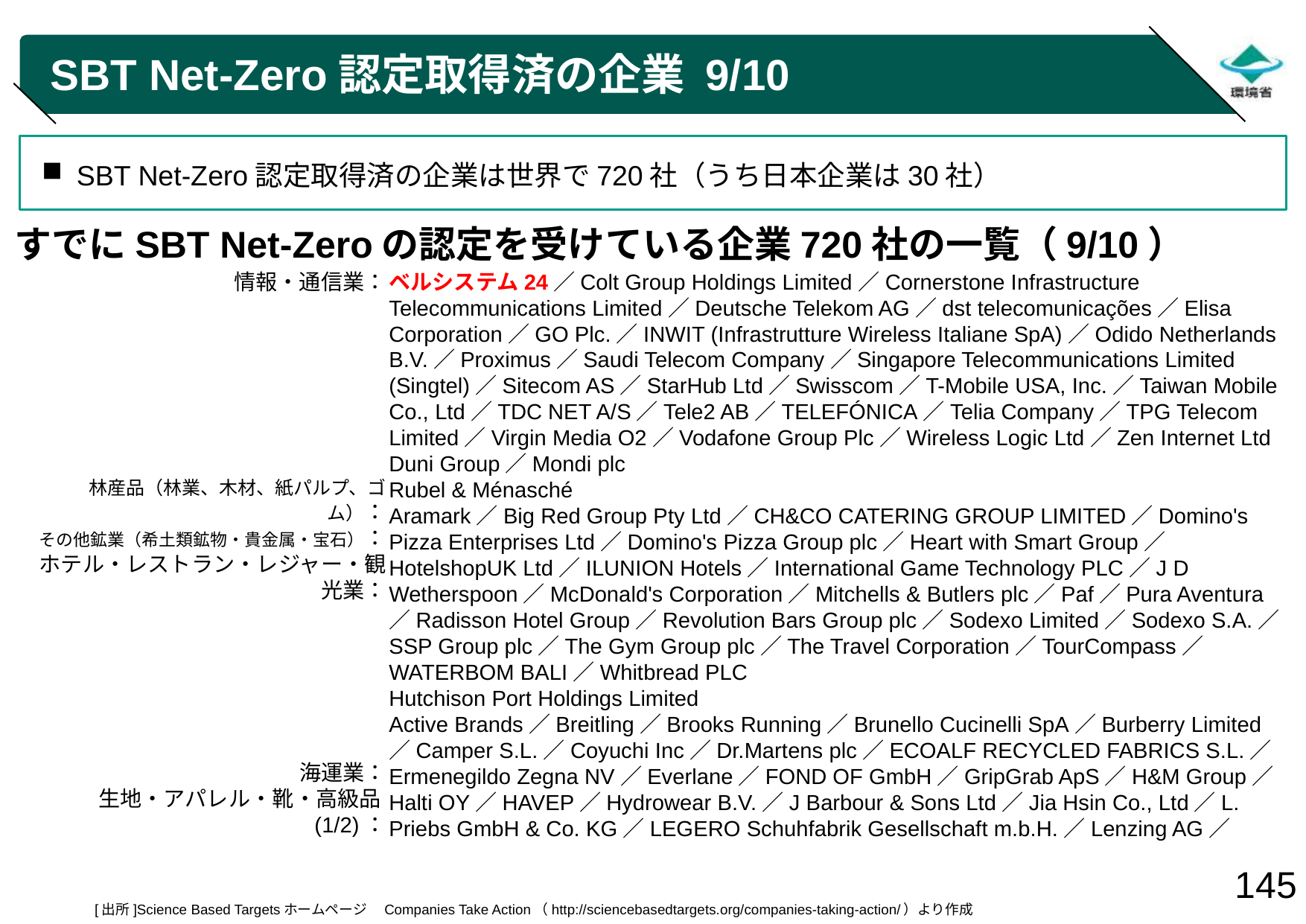

# SBT Net-Zero認定取得済の企業 9/10
SBT Net-Zero認定取得済の企業は世界で720社（うち日本企業は30社）
すでにSBT Net-Zeroの認定を受けている企業720社の一覧（9/10）
情報・通信業：

林産品（林業、木材、紙パルプ、ゴム）：
その他鉱業（希土類鉱物・貴金属・宝石）：
ホテル・レストラン・レジャー・観光業：

海運業：
生地・アパレル・靴・高級品(1/2)：

ベルシステム24／Colt Group Holdings Limited／Cornerstone Infrastructure  Telecommunications Limited／Deutsche Telekom AG／dst telecomunicações／Elisa Corporation／GO Plc.／INWIT (Infrastrutture Wireless Italiane SpA)／Odido Netherlands B.V.／Proximus／Saudi Telecom Company／Singapore Telecommunications Limited (Singtel)／Sitecom AS／StarHub Ltd／Swisscom／T-Mobile USA, Inc.／Taiwan Mobile Co., Ltd／TDC NET A/S／Tele2 AB／TELEFÓNICA／Telia Company／TPG Telecom Limited／Virgin Media O2／Vodafone Group Plc／Wireless Logic Ltd／Zen Internet Ltd
Duni Group／Mondi plc
Rubel & Ménasché
Aramark／Big Red Group Pty Ltd／CH&CO CATERING GROUP LIMITED／Domino's Pizza Enterprises Ltd／Domino's Pizza Group plc／Heart with Smart Group／HotelshopUK Ltd／ILUNION Hotels／International Game Technology PLC／J D Wetherspoon／McDonald's Corporation／Mitchells & Butlers plc／Paf／Pura Aventura／Radisson Hotel Group／Revolution Bars Group plc／Sodexo Limited／Sodexo S.A.／SSP Group plc／The Gym Group plc／The Travel Corporation／TourCompass／WATERBOM BALI／Whitbread PLC
Hutchison Port Holdings Limited
Active Brands／Breitling／Brooks Running／Brunello Cucinelli SpA／Burberry Limited／Camper S.L.／Coyuchi Inc／Dr.Martens plc／ECOALF RECYCLED FABRICS S.L.／Ermenegildo Zegna NV／Everlane／FOND OF GmbH／GripGrab ApS／H&M Group／Halti OY／HAVEP／Hydrowear B.V.／J Barbour & Sons Ltd／Jia Hsin Co., Ltd／L. Priebs GmbH & Co. KG／LEGERO Schuhfabrik Gesellschaft m.b.H.／Lenzing AG／
[出所]Science Based Targetsホームページ　Companies Take Action（http://sciencebasedtargets.org/companies-taking-action/）より作成